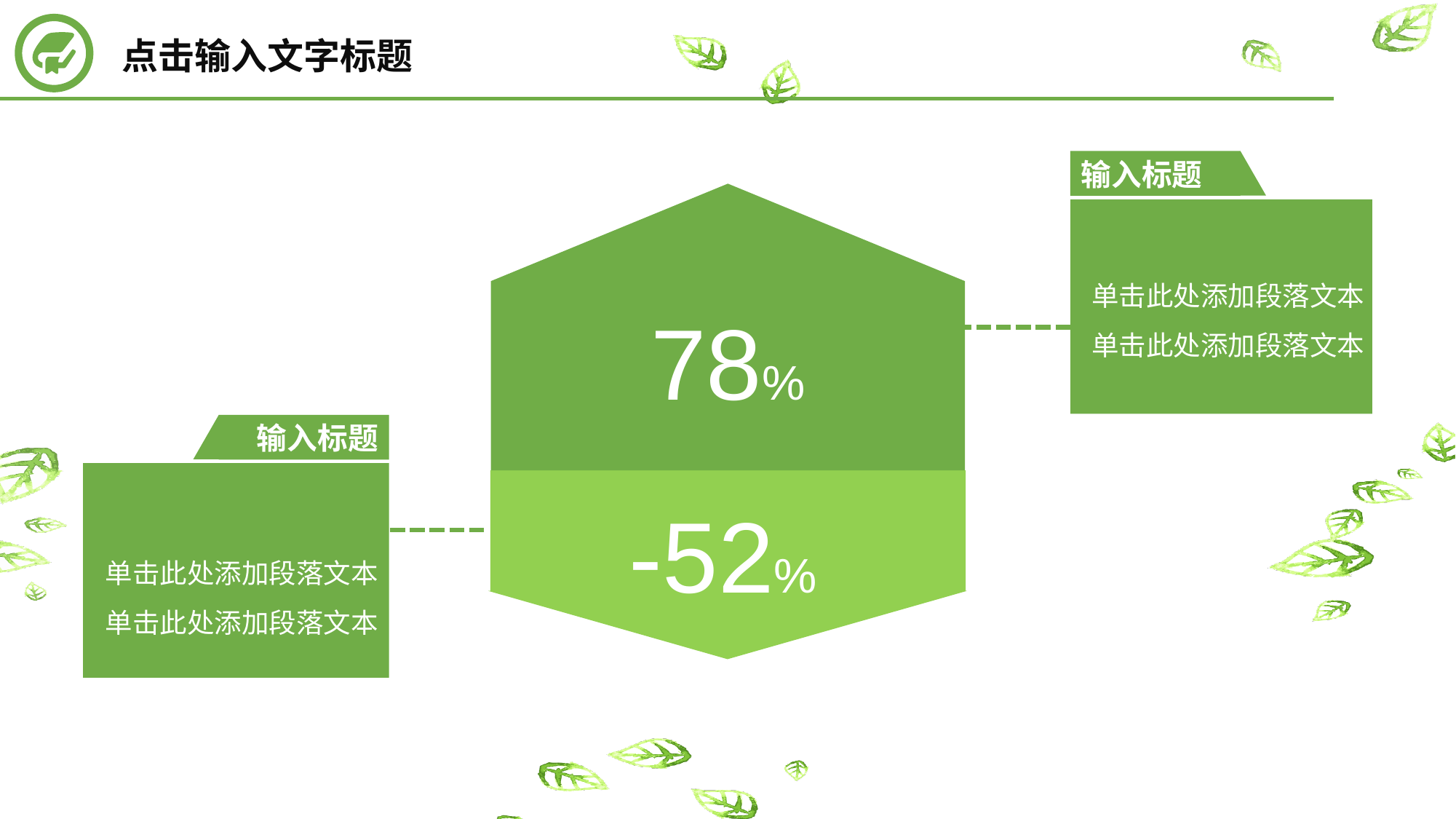

点击输入文字标题
输入标题

单击此处添加段落文本
单击此处添加段落文本
78%
输入标题

-52%
单击此处添加段落文本
单击此处添加段落文本
延时